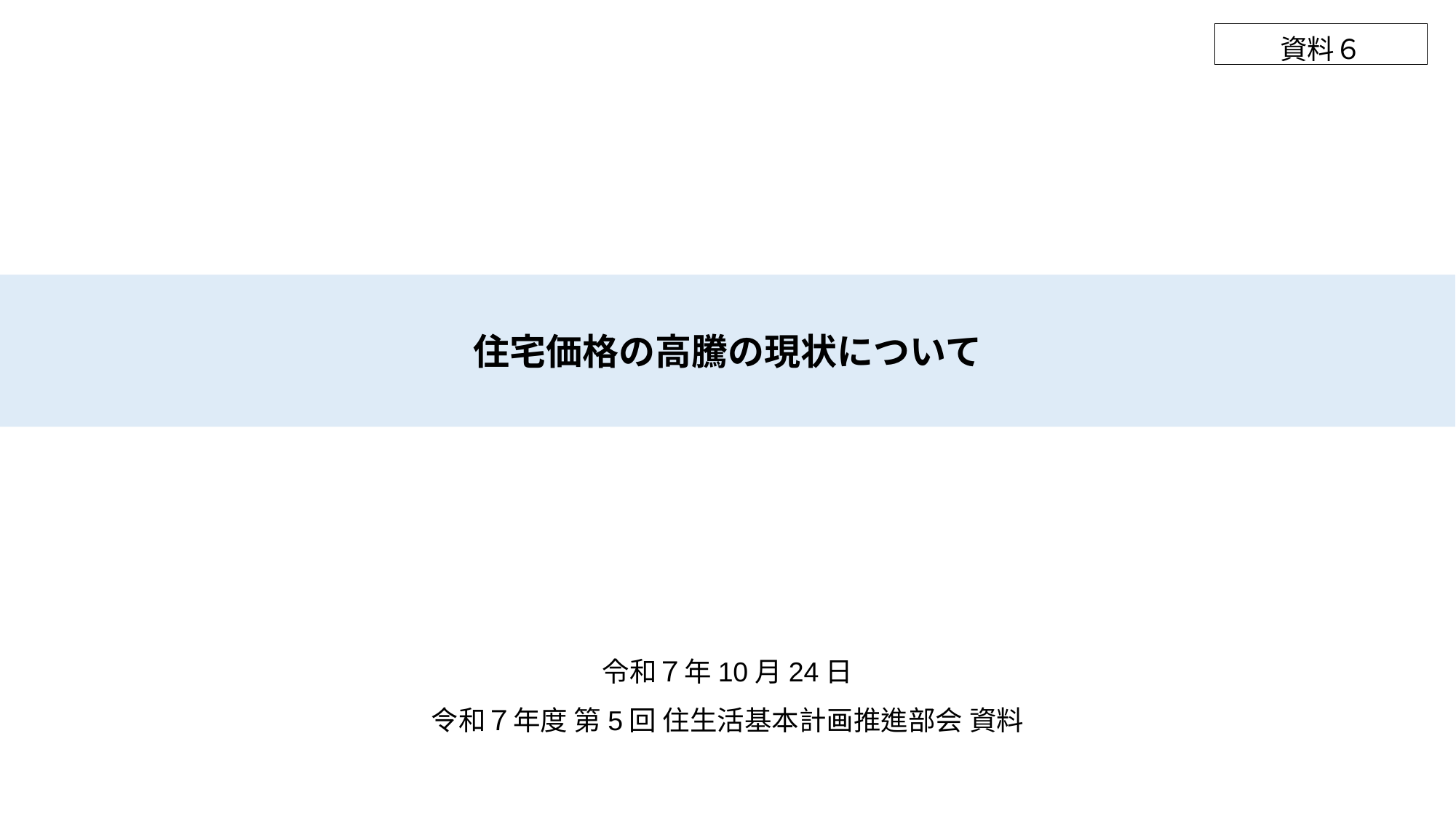

資料６
住宅価格の高騰の現状について
令和７年10月24日
令和７年度 第5回 住生活基本計画推進部会 資料